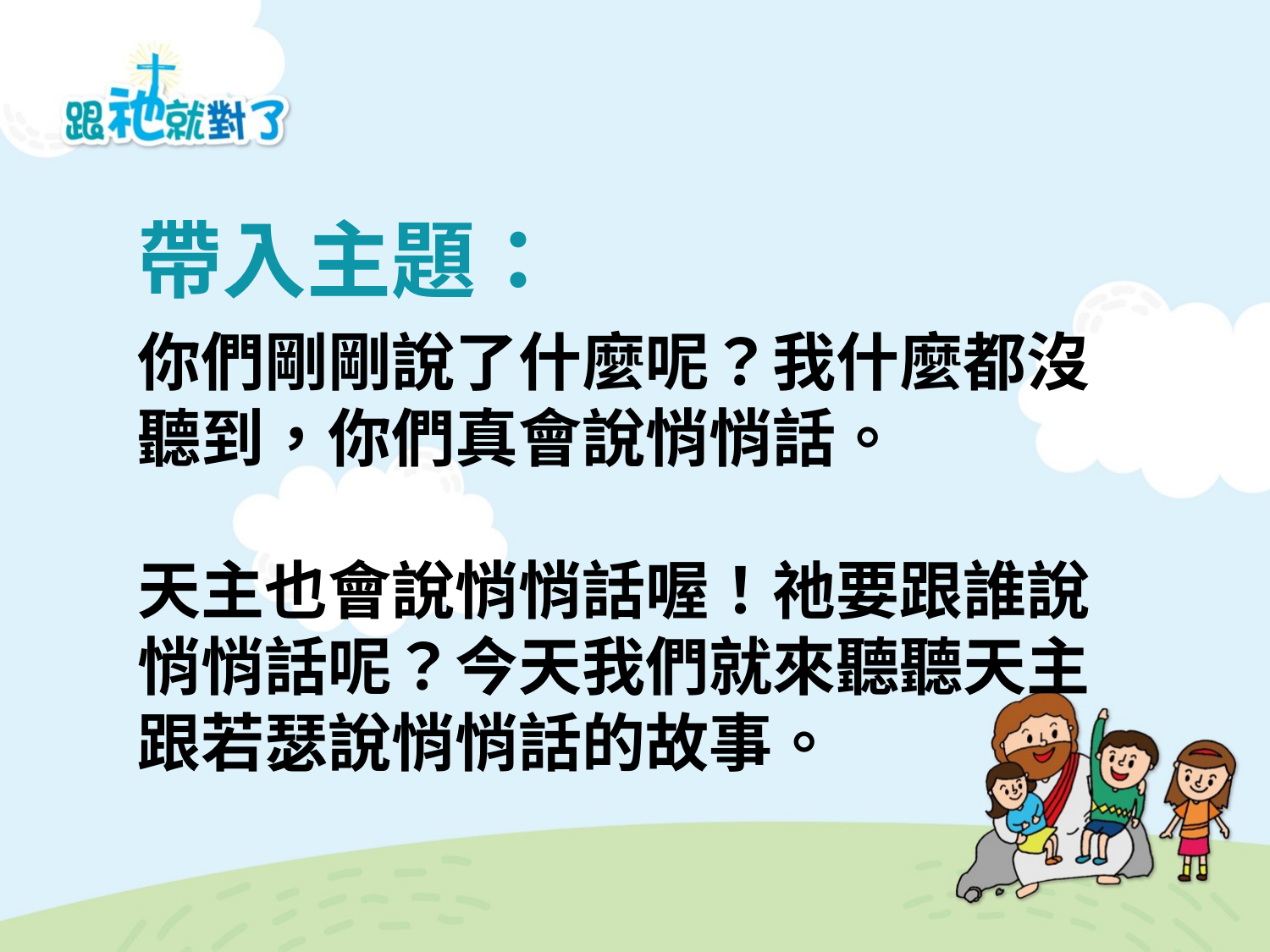

帶入主題：
你們剛剛說了什麼呢？我什麼都沒聽到，你們真會說悄悄話。

天主也會說悄悄話喔！祂要跟誰說悄悄話呢？今天我們就來聽聽天主跟若瑟說悄悄話的故事。